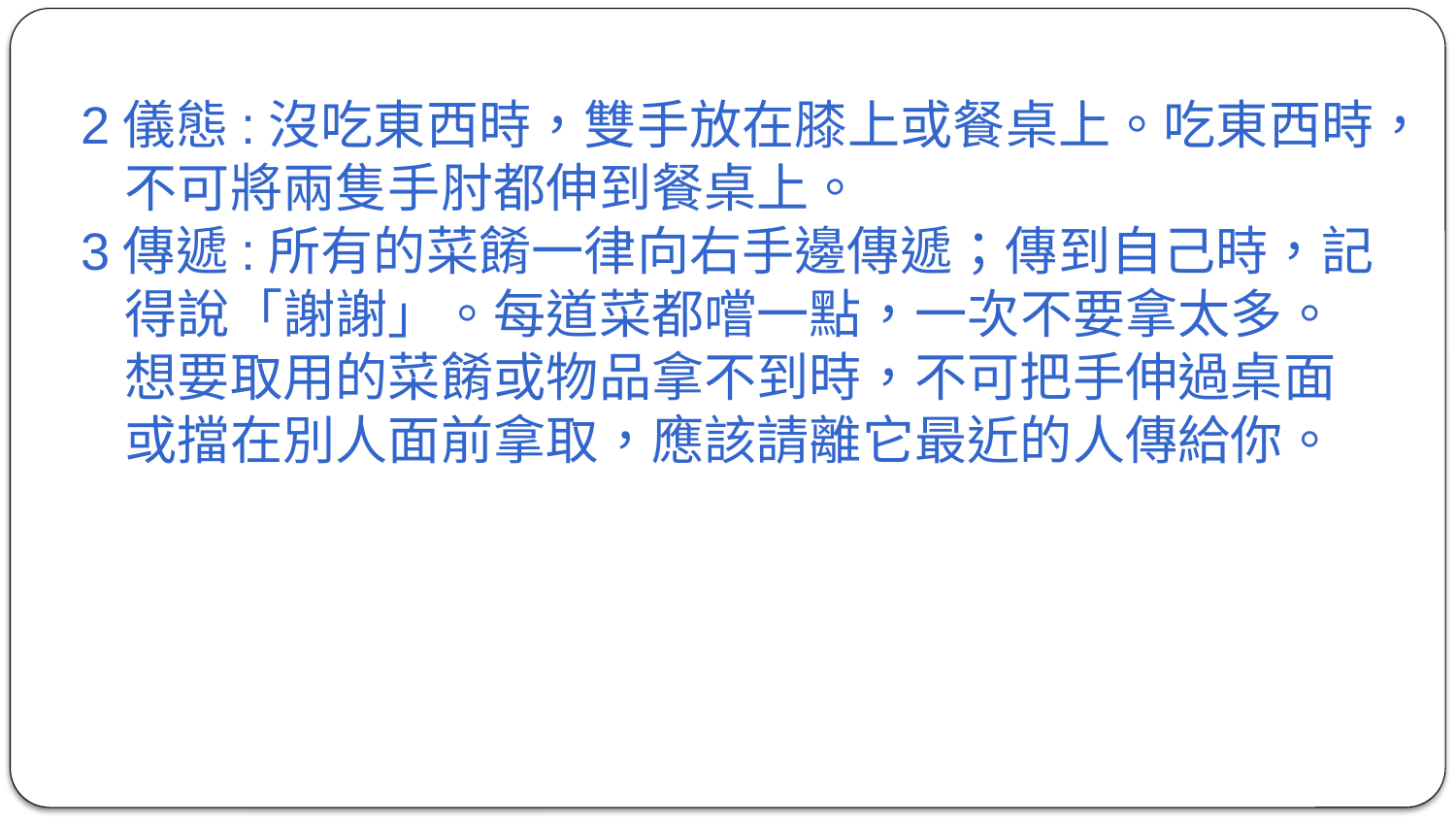

2儀態:沒吃東西時，雙手放在膝上或餐桌上。吃東西時，不可將兩隻手肘都伸到餐桌上。
3傳遞:所有的菜餚一律向右手邊傳遞；傳到自己時，記得說「謝謝」。每道菜都嚐一點，一次不要拿太多。想要取用的菜餚或物品拿不到時，不可把手伸過桌面或擋在別人面前拿取，應該請離它最近的人傳給你。